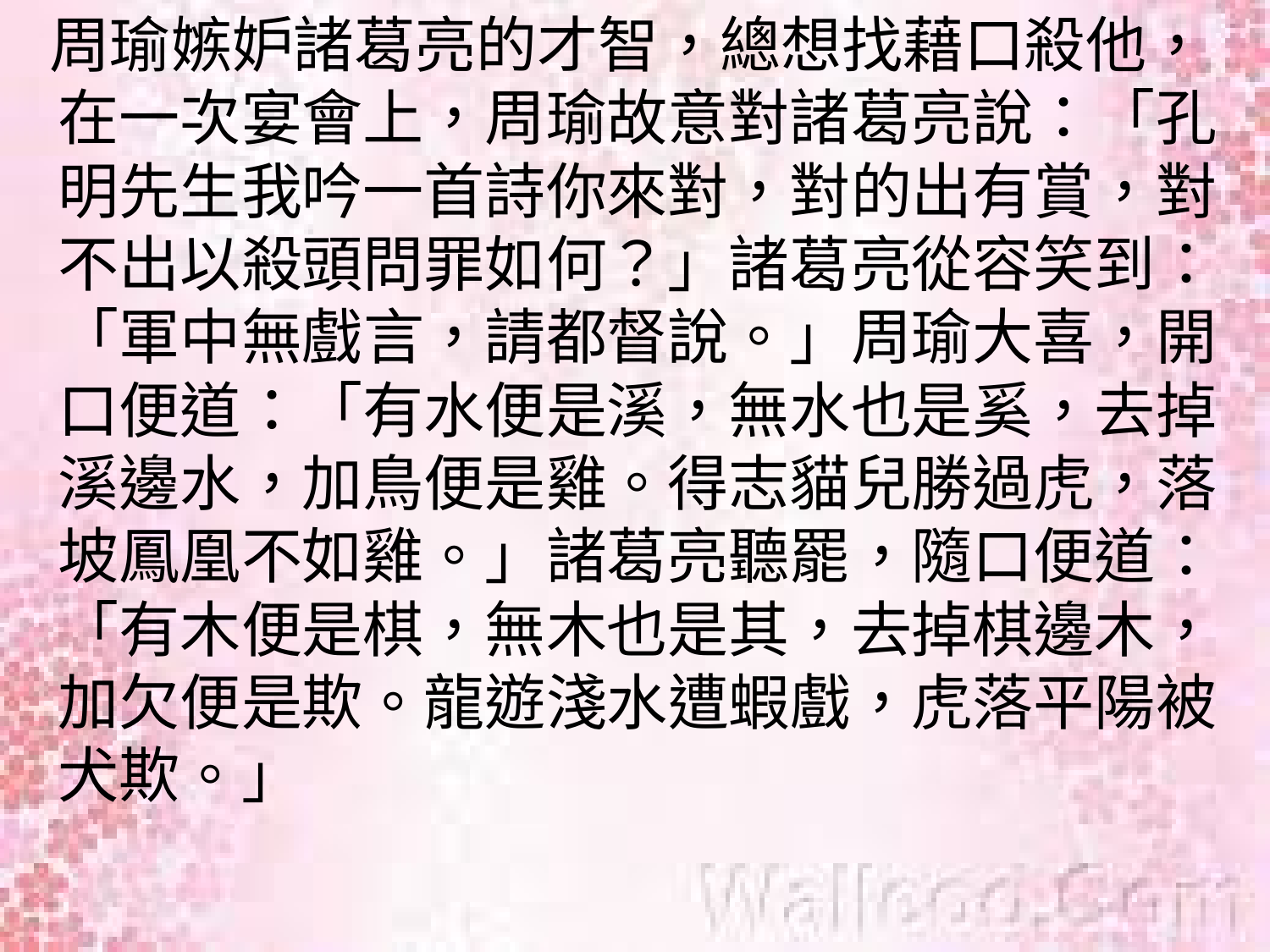

周瑜嫉妒諸葛亮的才智，總想找藉口殺他，在一次宴會上，周瑜故意對諸葛亮說：「孔明先生我吟一首詩你來對，對的出有賞，對不出以殺頭問罪如何？」諸葛亮從容笑到：「軍中無戲言，請都督說。」周瑜大喜，開口便道：「有水便是溪，無水也是奚，去掉溪邊水，加鳥便是雞。得志貓兒勝過虎，落坡鳳凰不如雞。」諸葛亮聽罷，隨口便道：「有木便是棋，無木也是其，去掉棋邊木，加欠便是欺。龍遊淺水遭蝦戲，虎落平陽被犬欺。」